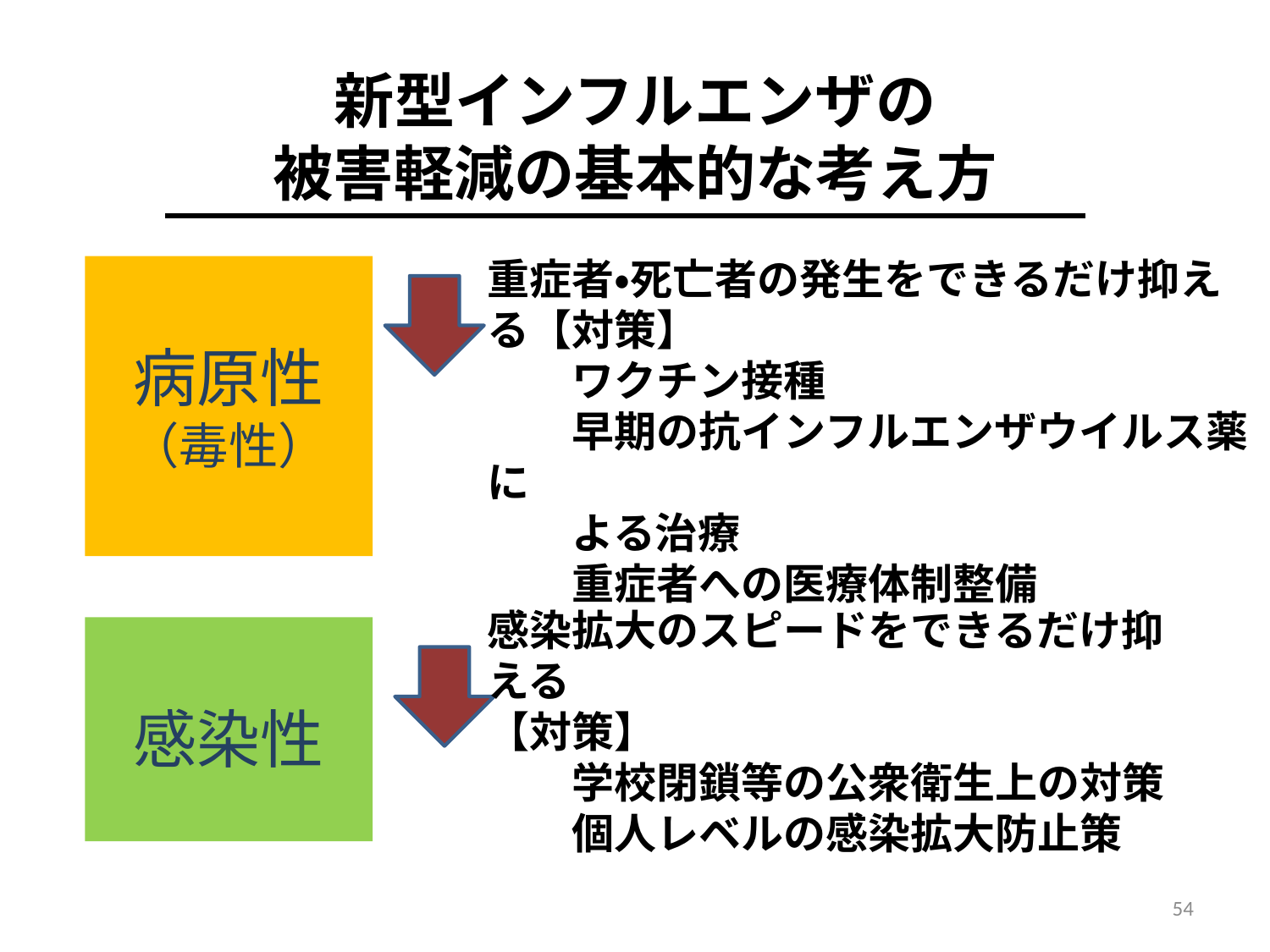

新型インフルエンザの
被害軽減の基本的な考え方
重症者・死亡者の発生をできるだけ抑える【対策】
　　ワクチン接種
　　早期の抗インフルエンザウイルス薬に
　　よる治療
　　重症者への医療体制整備

病原性（毒性）

感染拡大のスピードをできるだけ抑える
【対策】
　　学校閉鎖等の公衆衛生上の対策
　　個人レベルの感染拡大防止策

感染性

54